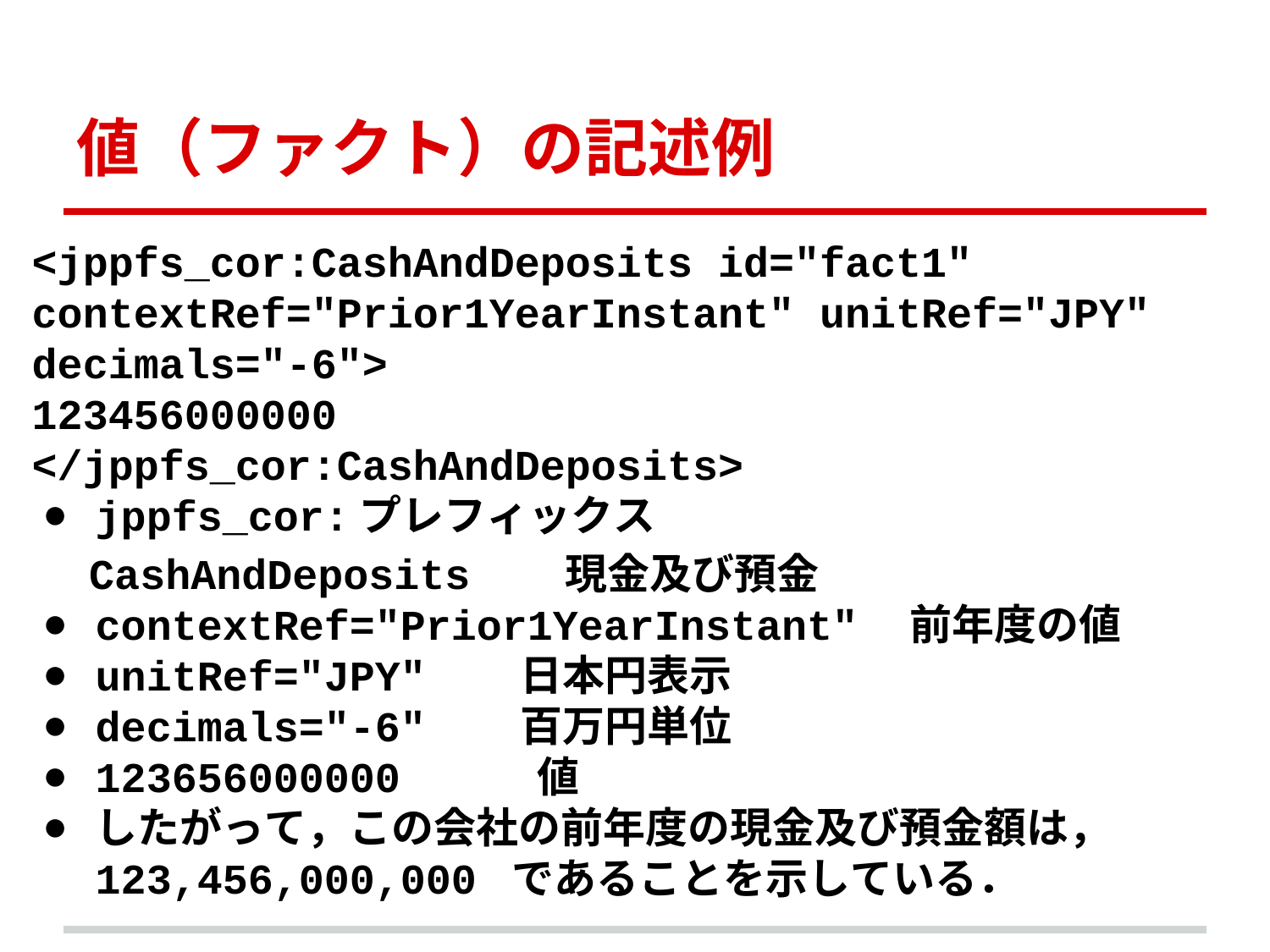

# 値（ファクト）の記述例
<jppfs_cor:CashAndDeposits id="fact1" contextRef="Prior1YearInstant" unitRef="JPY" decimals="-6">
123456000000
</jppfs_cor:CashAndDeposits>
jppfs_cor:プレフィックス
 CashAndDeposits　　現金及び預金
contextRef="Prior1YearInstant"　前年度の値
unitRef="JPY"　　日本円表示
decimals="-6"　　百万円単位
123656000000　　　値
したがって，この会社の前年度の現金及び預金額は，
123,456,000,000 であることを示している．